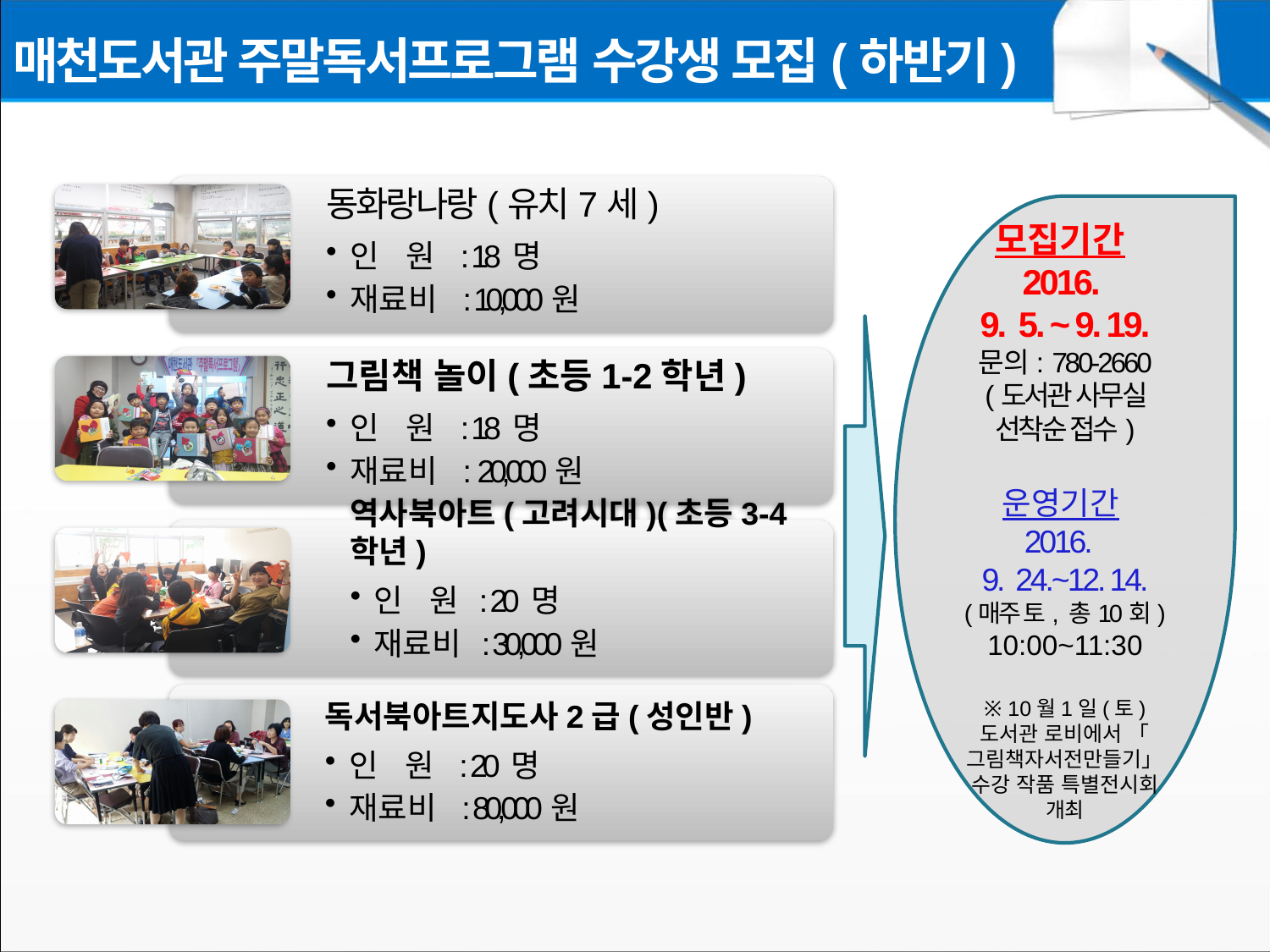

# 매천도서관 주말독서프로그램 수강생 모집(하반기)
동화랑나랑(유치7세)
인   원  :  18 명
재료비  :  10,000원
그림책 놀이(초등1-2학년)
인   원  :  18 명
재료비  :   20,000원

역사북아트(고려시대)(초등3-4학년)
인   원  :  20 명
재료비  :  30,000원
독서북아트지도사2급(성인반)
인   원  :  20 명
재료비  :  80,000원
모집기간
2016.
9.  5. ~ 9. 19.
문의: 780-2660
(도서관 사무실 선착순 접수)

운영기간
2016.
9.  24.~12. 14.
(매주 토, 총10회)
10:00~11:30

※ 10월1일(토) 도서관 로비에서 「그림책자서전만들기」수강 작품 특별전시회 개최